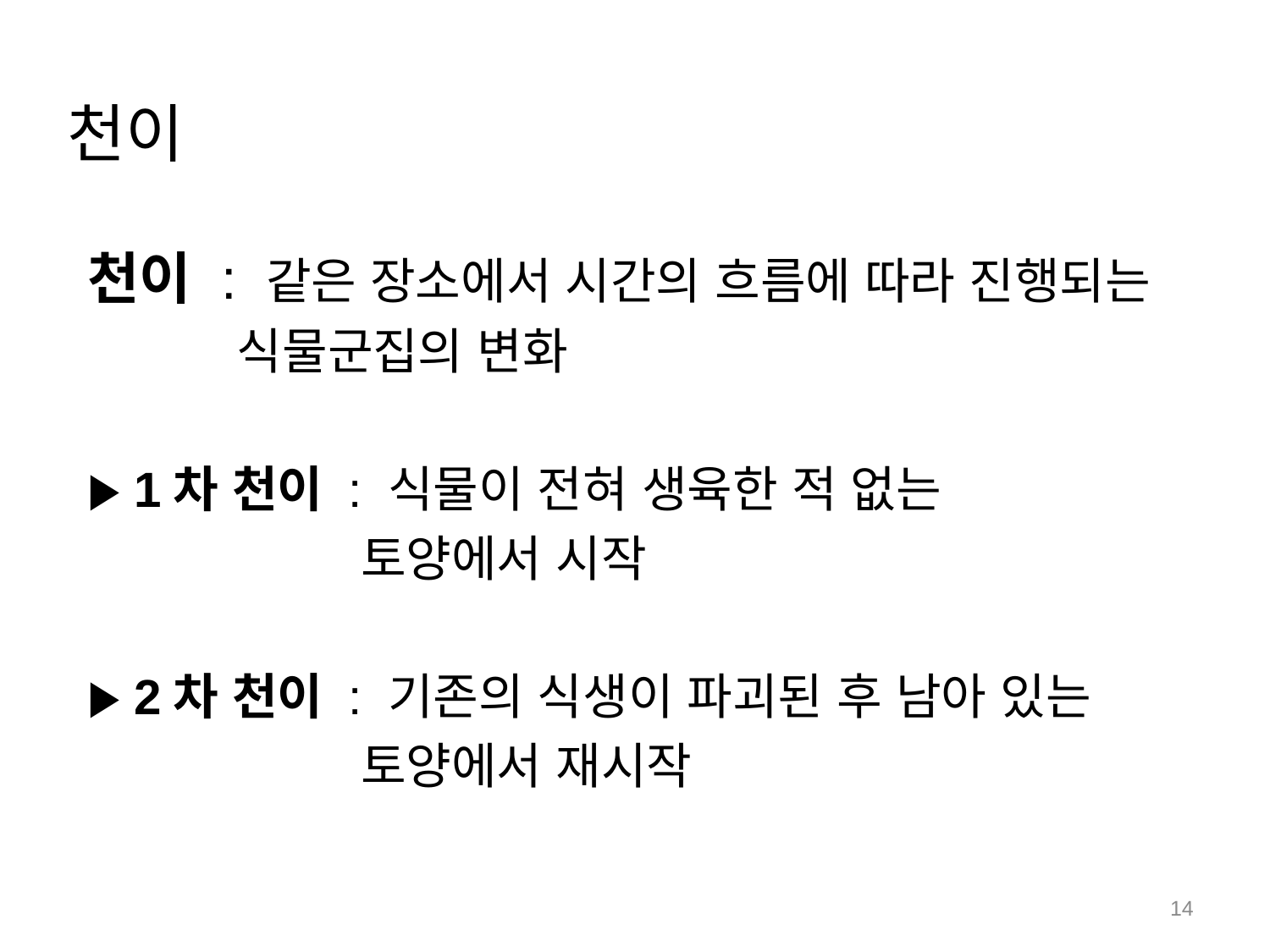

# 천이
천이 : 같은 장소에서 시간의 흐름에 따라 진행되는
          식물군집의 변화

▶ 1차 천이 : 식물이 전혀 생육한 적 없는
                   토양에서 시작

▶ 2차 천이 : 기존의 식생이 파괴된 후 남아 있는
                   토양에서 재시작

14